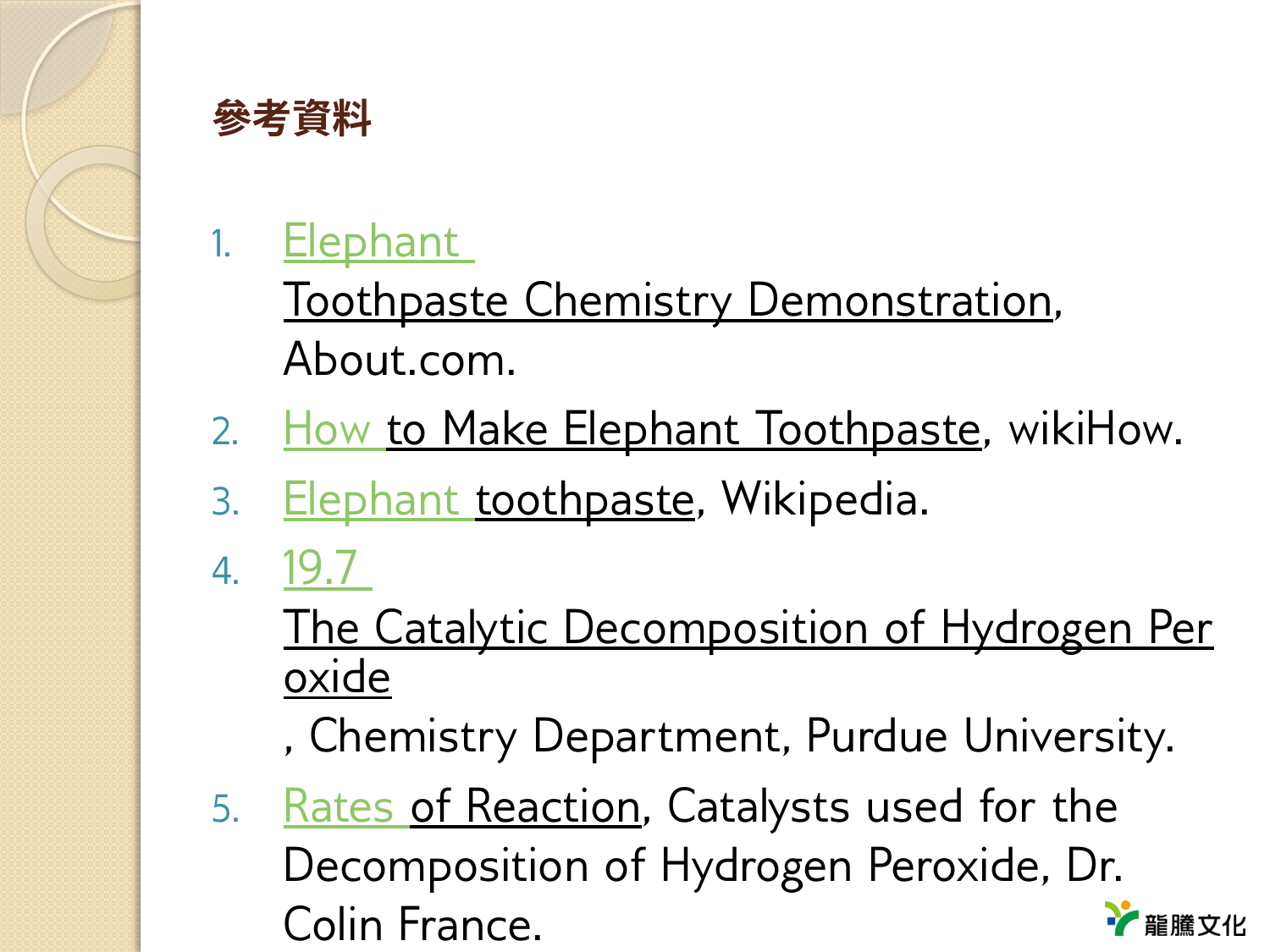

# 參考資料
Elephant Toothpaste Chemistry Demonstration, About.com.
How to Make Elephant Toothpaste, wikiHow.
Elephant toothpaste, Wikipedia.
19.7 The Catalytic Decomposition of Hydrogen Peroxide, Chemistry Department, Purdue University.
Rates of Reaction, Catalysts used for the Decomposition of Hydrogen Peroxide, Dr. Colin France.